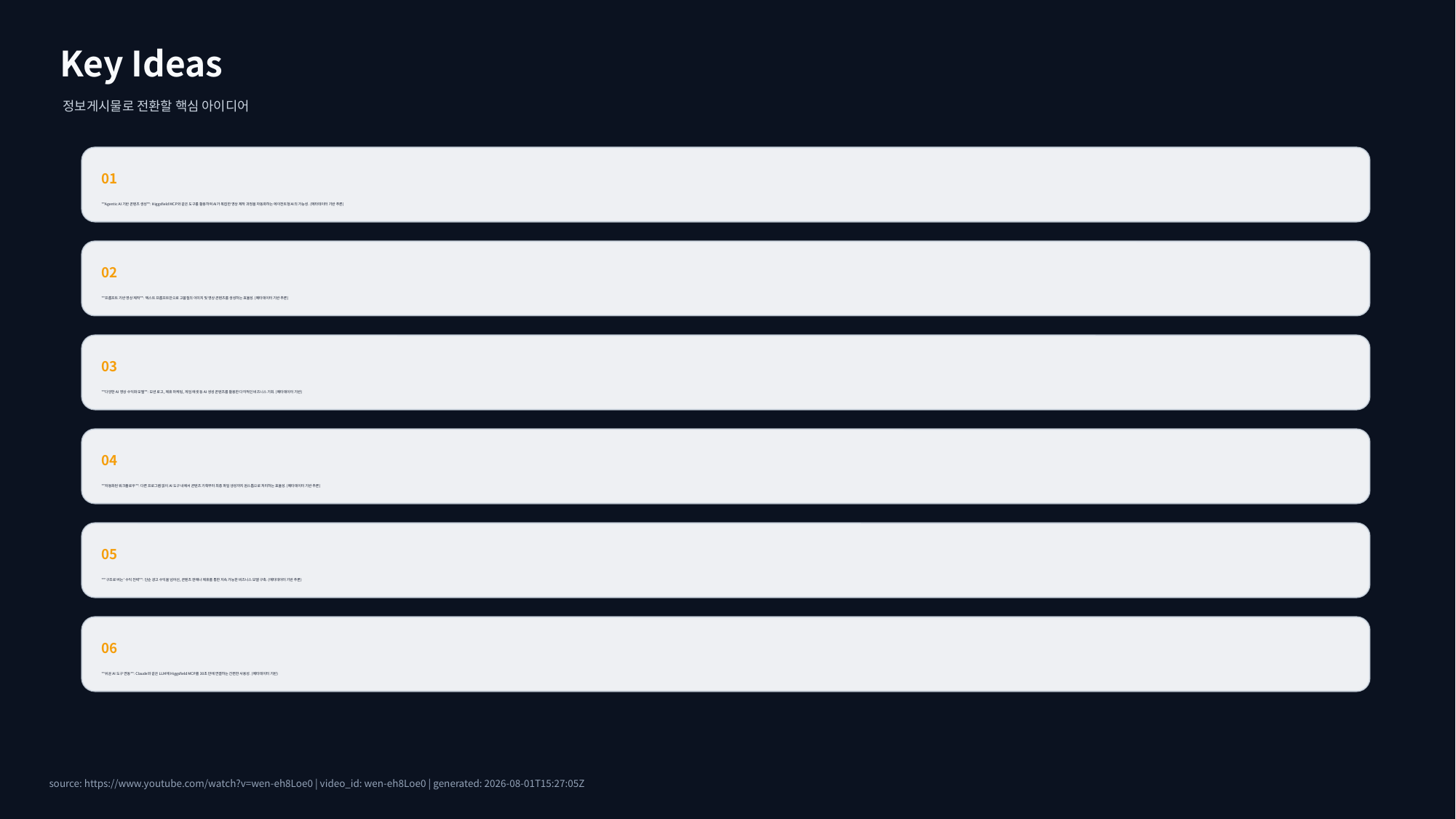

Key Ideas
정보게시물로 전환할 핵심 아이디어

01
**Agentic AI 기반 콘텐츠 생성**: Higgsfield MCP와 같은 도구를 활용하여 AI가 복잡한 영상 제작 과정을 자동화하는 에이전트형 AI의 가능성. (메타데이터 기반 추론)

02
**프롬프트 기반 영상 제작**: 텍스트 프롬프트만으로 고품질의 이미지 및 영상 콘텐츠를 생성하는 효율성. (메타데이터 기반 추론)

03
**다양한 AI 영상 수익화 모델**: 모션 로고, 제휴 마케팅, 게임 에셋 등 AI 생성 콘텐츠를 활용한 다각적인 비즈니스 기회. (메타데이터 기반)

04
**자동화된 워크플로우**: 다른 프로그램 없이 AI 도구 내에서 콘텐츠 기획부터 최종 파일 생성까지 원스톱으로 처리하는 효율성. (메타데이터 기반 추론)

05
**'구조로 버는' 수익 전략**: 단순 광고 수익을 넘어선, 콘텐츠 판매나 제휴를 통한 지속 가능한 비즈니스 모델 구축. (메타데이터 기반 추론)

06
**쉬운 AI 도구 연동**: Claude와 같은 LLM에 Higgsfield MCP를 30초 만에 연결하는 간편한 사용성. (메타데이터 기반)
source: https://www.youtube.com/watch?v=wen-eh8Loe0 | video_id: wen-eh8Loe0 | generated: 2026-08-01T15:27:05Z